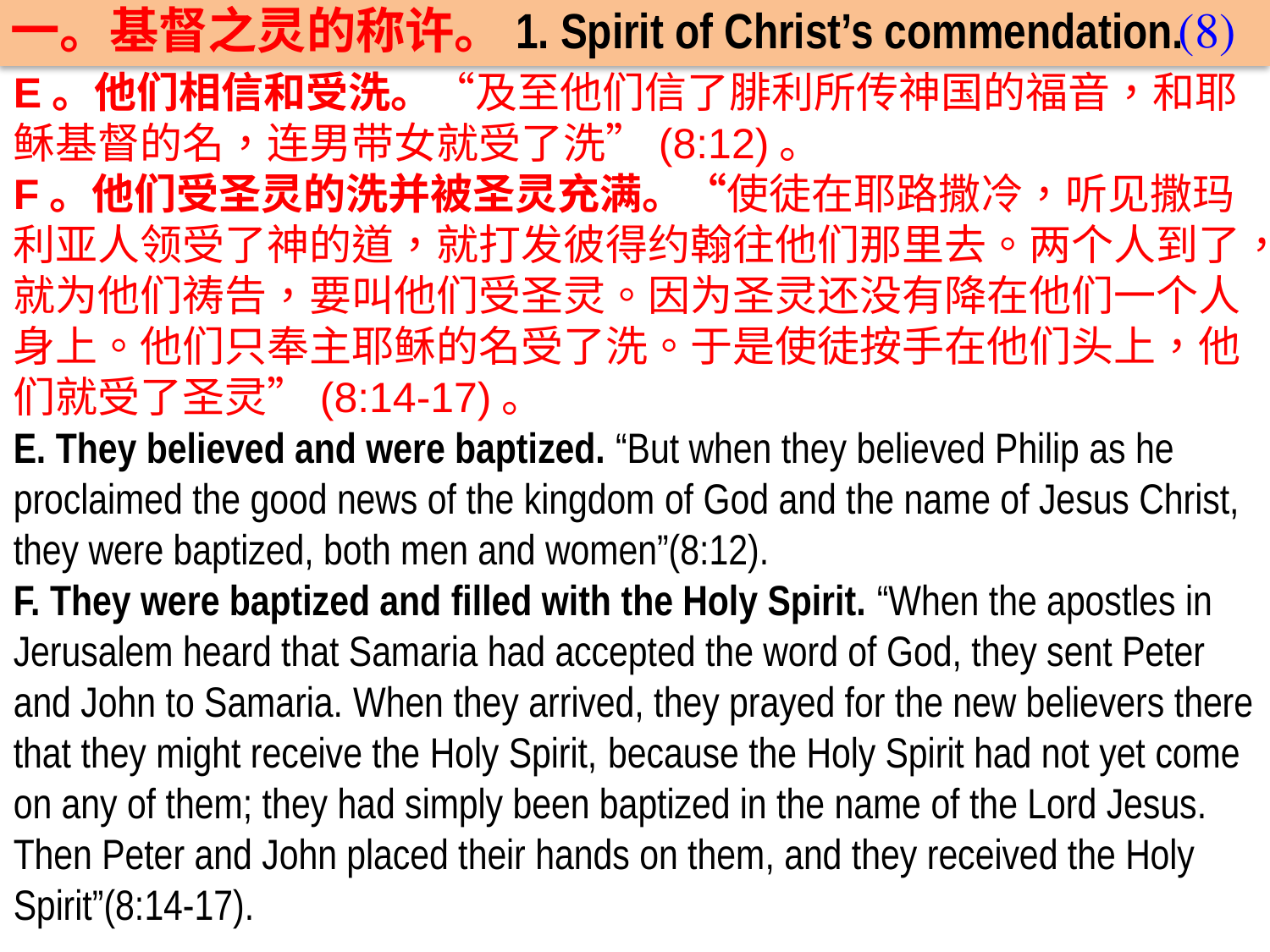

(8)
一。基督之灵的称许。1. Spirit of Christ’s commendation.

E。他们相信和受洗。“及至他们信了腓利所传神国的福音，和耶稣基督的名，连男带女就受了洗”(8:12)。
F。他们受圣灵的洗并被圣灵充满。“使徒在耶路撒冷，听见撒玛利亚人领受了神的道，就打发彼得约翰往他们那里去。两个人到了，就为他们祷告，要叫他们受圣灵。因为圣灵还没有降在他们一个人身上。他们只奉主耶稣的名受了洗。于是使徒按手在他们头上，他们就受了圣灵”(8:14-17)。
E. They believed and were baptized. “But when they believed Philip as he proclaimed the good news of the kingdom of God and the name of Jesus Christ, they were baptized, both men and women”(8:12).
F. They were baptized and filled with the Holy Spirit. “When the apostles in Jerusalem heard that Samaria had accepted the word of God, they sent Peter and John to Samaria. When they arrived, they prayed for the new believers there that they might receive the Holy Spirit, because the Holy Spirit had not yet come on any of them; they had simply been baptized in the name of the Lord Jesus. Then Peter and John placed their hands on them, and they received the Holy Spirit”(8:14-17).